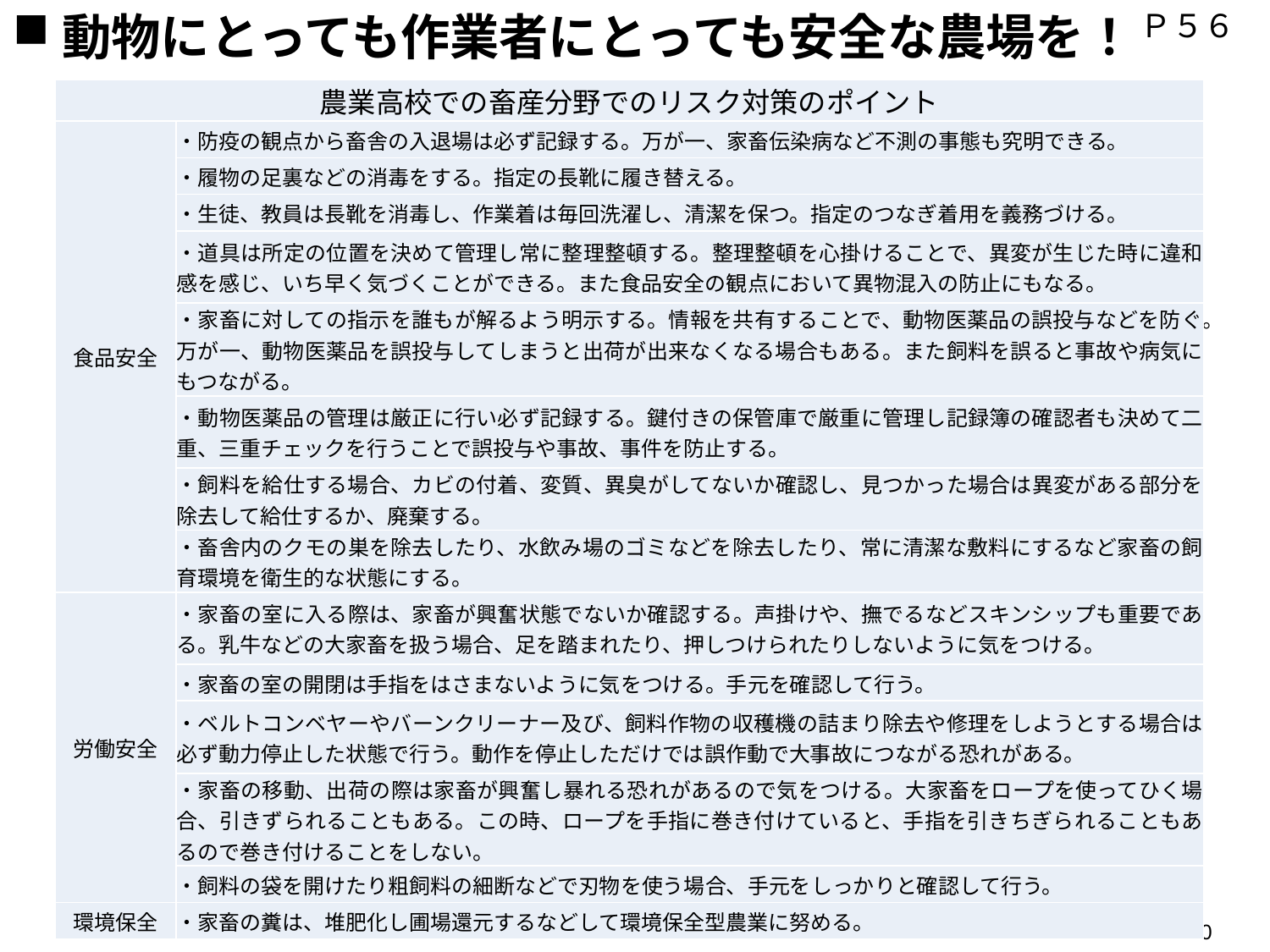

動物にとっても作業者にとっても安全な農場を！
Ｐ５６
| 農業高校での畜産分野でのリスク対策のポイント |  |
| --- | --- |
| 食品安全 | ・防疫の観点から畜舎の入退場は必ず記録する。万が一、家畜伝染病など不測の事態も究明できる。 |
|  | ・履物の足裏などの消毒をする。指定の長靴に履き替える。 |
|  | ・生徒、教員は長靴を消毒し、作業着は毎回洗濯し、清潔を保つ。指定のつなぎ着用を義務づける。 |
|  | ・道具は所定の位置を決めて管理し常に整理整頓する。整理整頓を心掛けることで、異変が生じた時に違和感を感じ、いち早く気づくことができる。また食品安全の観点において異物混入の防止にもなる。 |
|  | ・家畜に対しての指示を誰もが解るよう明示する。情報を共有することで、動物医薬品の誤投与などを防ぐ。万が一、動物医薬品を誤投与してしまうと出荷が出来なくなる場合もある。また飼料を誤ると事故や病気にもつながる。 |
|  | ・動物医薬品の管理は厳正に行い必ず記録する。鍵付きの保管庫で厳重に管理し記録簿の確認者も決めて二重、三重チェックを行うことで誤投与や事故、事件を防止する。 |
|  | ・飼料を給仕する場合、カビの付着、変質、異臭がしてないか確認し、見つかった場合は異変がある部分を除去して給仕するか、廃棄する。 |
|  | ・畜舎内のクモの巣を除去したり、水飲み場のゴミなどを除去したり、常に清潔な敷料にするなど家畜の飼育環境を衛生的な状態にする。 |
| 労働安全 | ・家畜の室に入る際は、家畜が興奮状態でないか確認する。声掛けや、撫でるなどスキンシップも重要である。乳牛などの大家畜を扱う場合、足を踏まれたり、押しつけられたりしないように気をつける。 |
|  | ・家畜の室の開閉は手指をはさまないように気をつける。手元を確認して行う。 |
|  | ・ベルトコンベヤーやバーンクリーナー及び、飼料作物の収穫機の詰まり除去や修理をしようとする場合は必ず動力停止した状態で行う。動作を停止しただけでは誤作動で大事故につながる恐れがある。 |
|  | ・家畜の移動、出荷の際は家畜が興奮し暴れる恐れがあるので気をつける。大家畜をロープを使ってひく場合、引きずられることもある。この時、ロープを手指に巻き付けていると、手指を引きちぎられることもあるので巻き付けることをしない。 |
|  | ・飼料の袋を開けたり粗飼料の細断などで刃物を使う場合、手元をしっかりと確認して行う。 |
| 環境保全 | ・家畜の糞は、堆肥化し圃場還元するなどして環境保全型農業に努める。 |
120